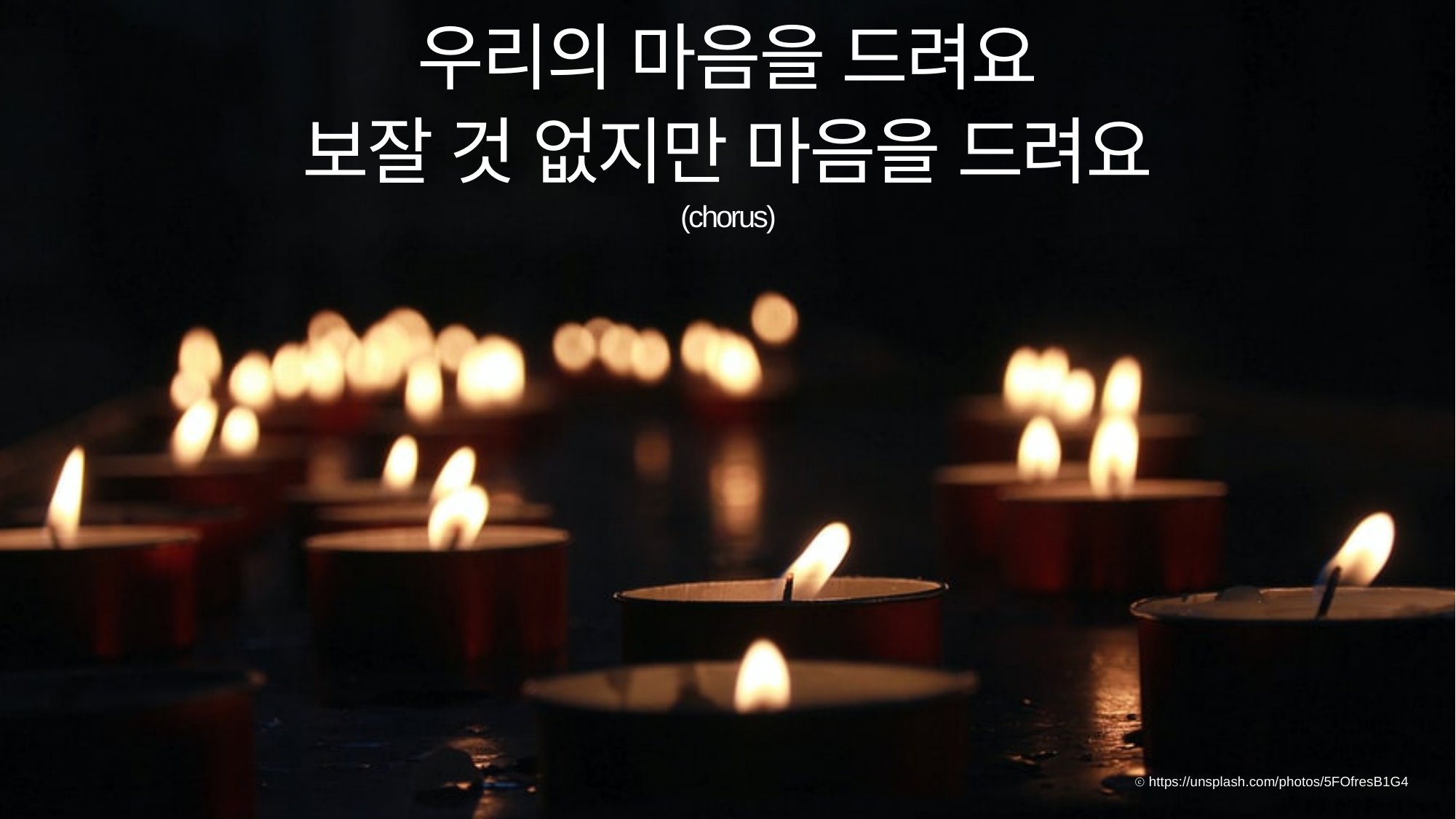

우리의 마음을 드려요
보잘 것 없지만 마음을 드려요
(chorus)